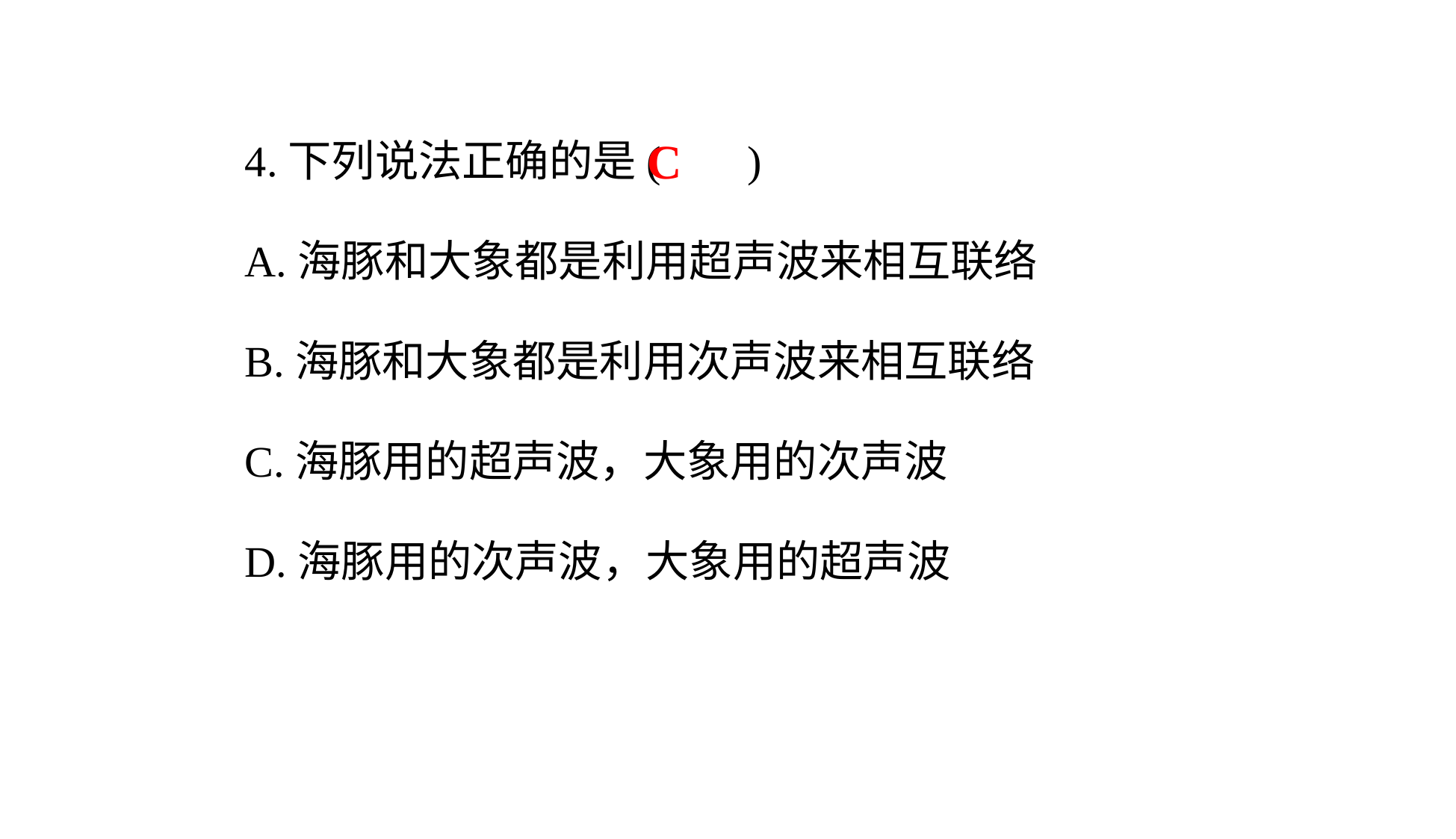

4.下列说法正确的是(        )
A.海豚和大象都是利用超声波来相互联络
B.海豚和大象都是利用次声波来相互联络
C.海豚用的超声波，大象用的次声波
D.海豚用的次声波，大象用的超声波
C